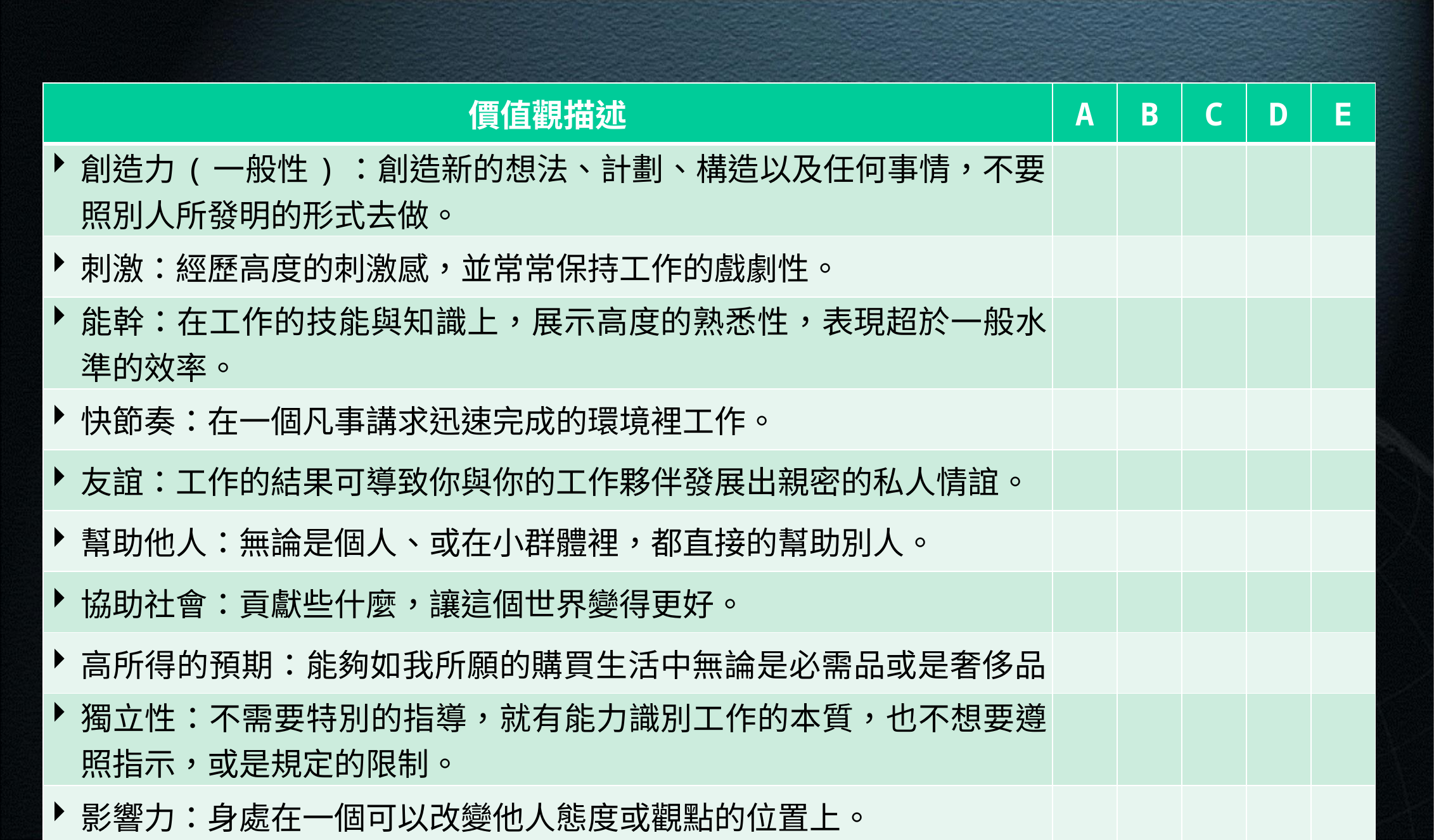

| 價值觀描述 | A | B | C | D | E |
| --- | --- | --- | --- | --- | --- |
| 創造力(一般性)：創造新的想法、計劃、構造以及任何事情，不要照別人所發明的形式去做。 |  |  |  |  |  |
| 刺激：經歷高度的刺激感，並常常保持工作的戲劇性。 |  |  |  |  |  |
| 能幹：在工作的技能與知識上，展示高度的熟悉性，表現超於一般水準的效率。 |  |  |  |  |  |
| 快節奏：在一個凡事講求迅速完成的環境裡工作。 |  |  |  |  |  |
| 友誼：工作的結果可導致你與你的工作夥伴發展出親密的私人情誼。 |  |  |  |  |  |
| 幫助他人：無論是個人、或在小群體裡，都直接的幫助別人。 |  |  |  |  |  |
| 協助社會：貢獻些什麼，讓這個世界變得更好。 |  |  |  |  |  |
| 高所得的預期：能夠如我所願的購買生活中無論是必需品或是奢侈品。 |  |  |  |  |  |
| 獨立性：不需要特別的指導，就有能力識別工作的本質，也不想要遵照指示，或是規定的限制。 |  |  |  |  |  |
| 影響力：身處在一個可以改變他人態度或觀點的位置上。 |  |  |  |  |  |